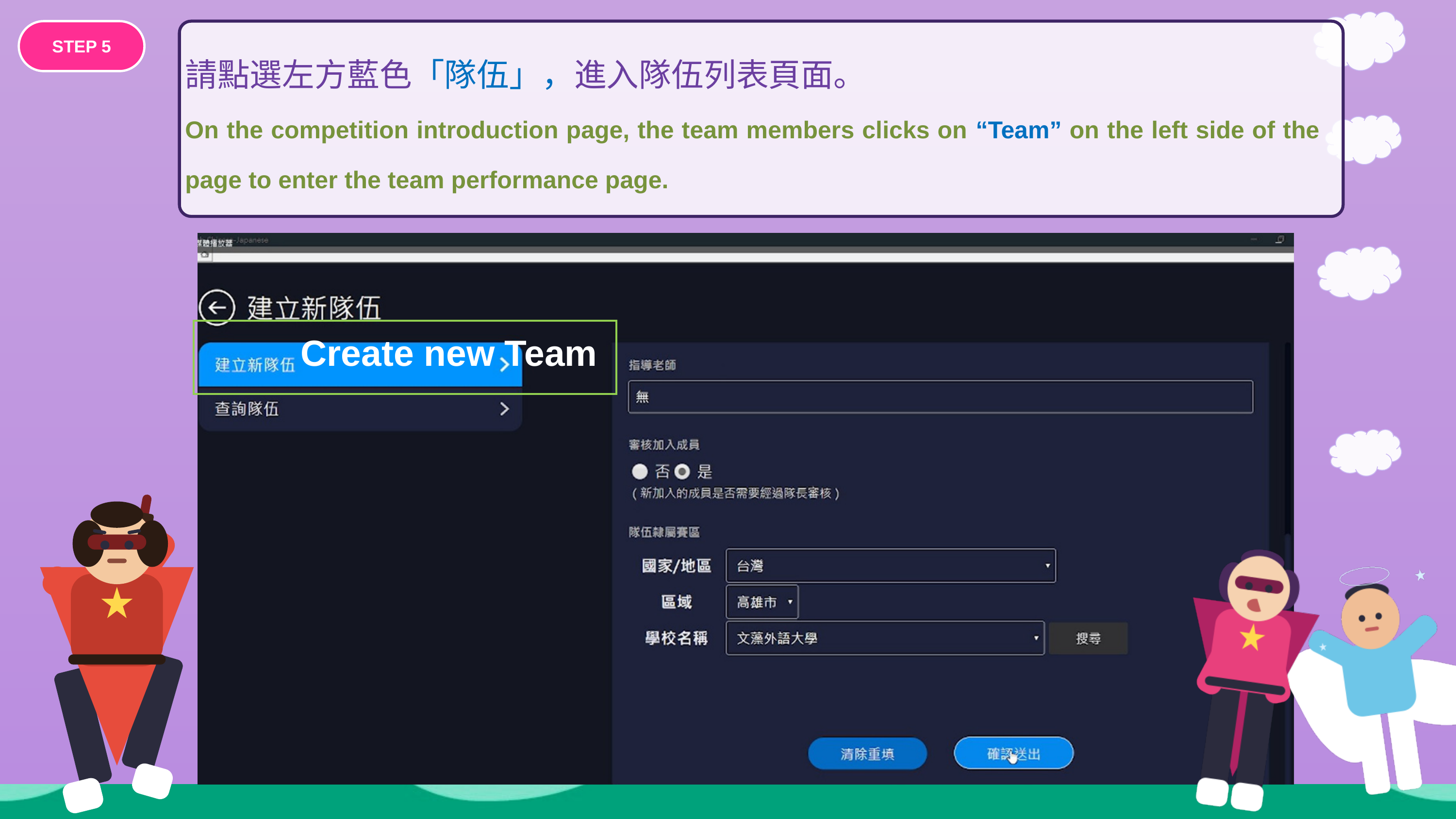

STEP 5

請點選左方藍色「隊伍」，進入隊伍列表頁面。
On the competition introduction page, the team members clicks on “Team” on the left side of the page to enter the team performance page.

Create new Team